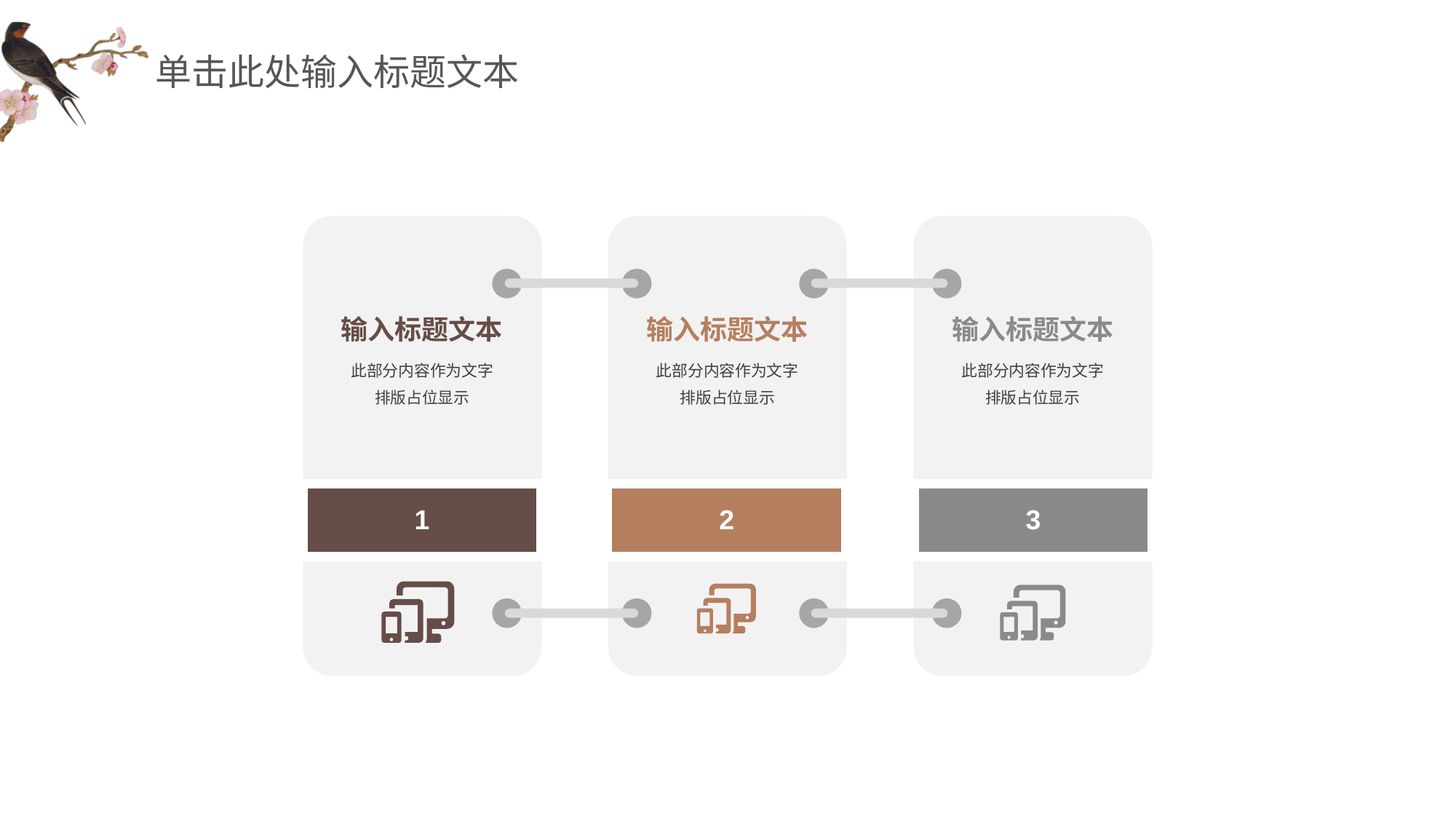

此部分内容作为文字
排版占位显示

输入标题文本
1

此部分内容作为文字
排版占位显示

输入标题文本
2

此部分内容作为文字
排版占位显示

输入标题文本
3